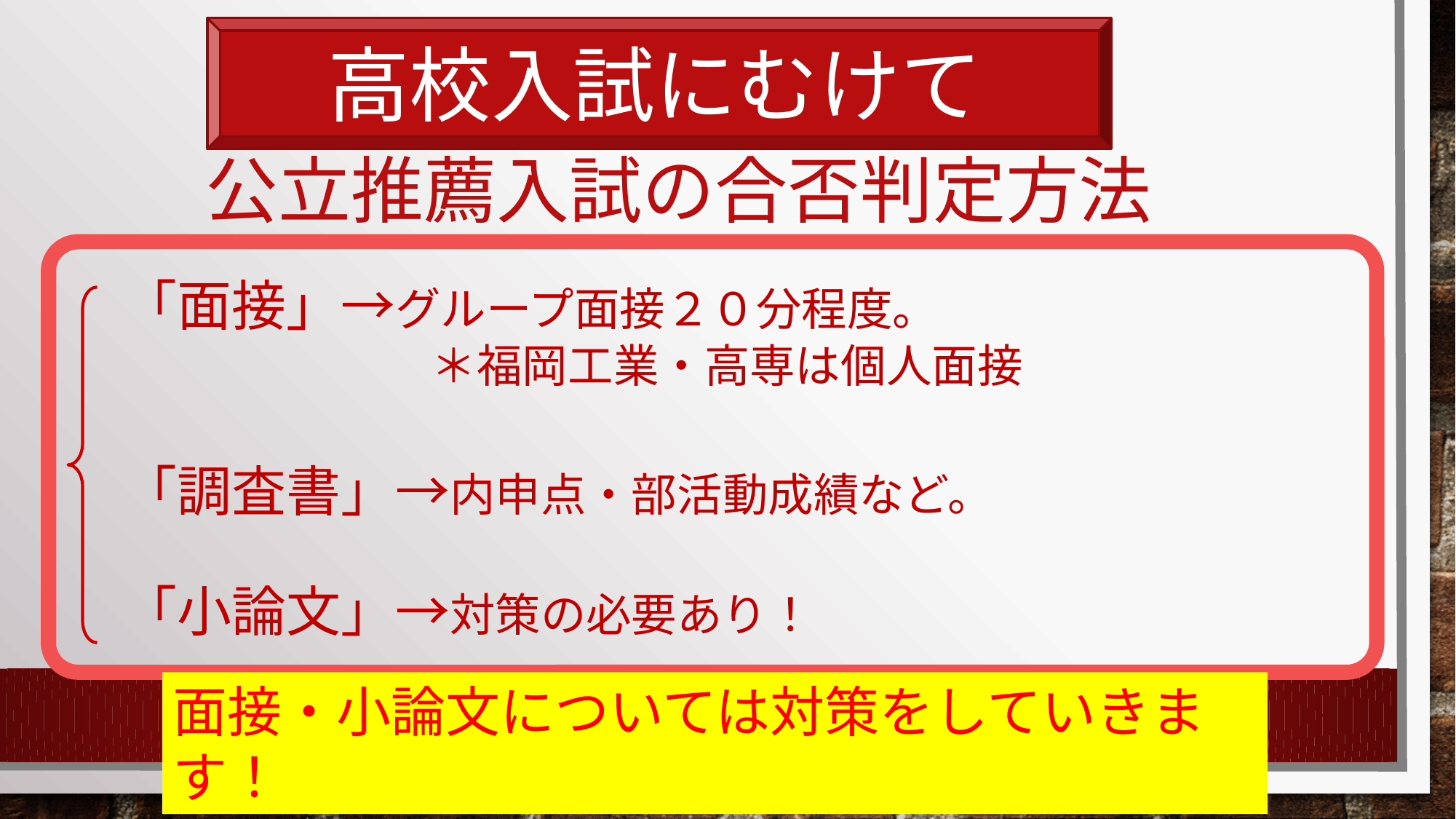

高校入試にむけて
# 公立推薦入試の合否判定方法
　「面接」→グループ面接２０分程度。
　　　　　　　　＊福岡工業・高専は個人面接

　「調査書」→内申点・部活動成績など。

　「小論文」→対策の必要あり！

面接・小論文については対策をしていきます！